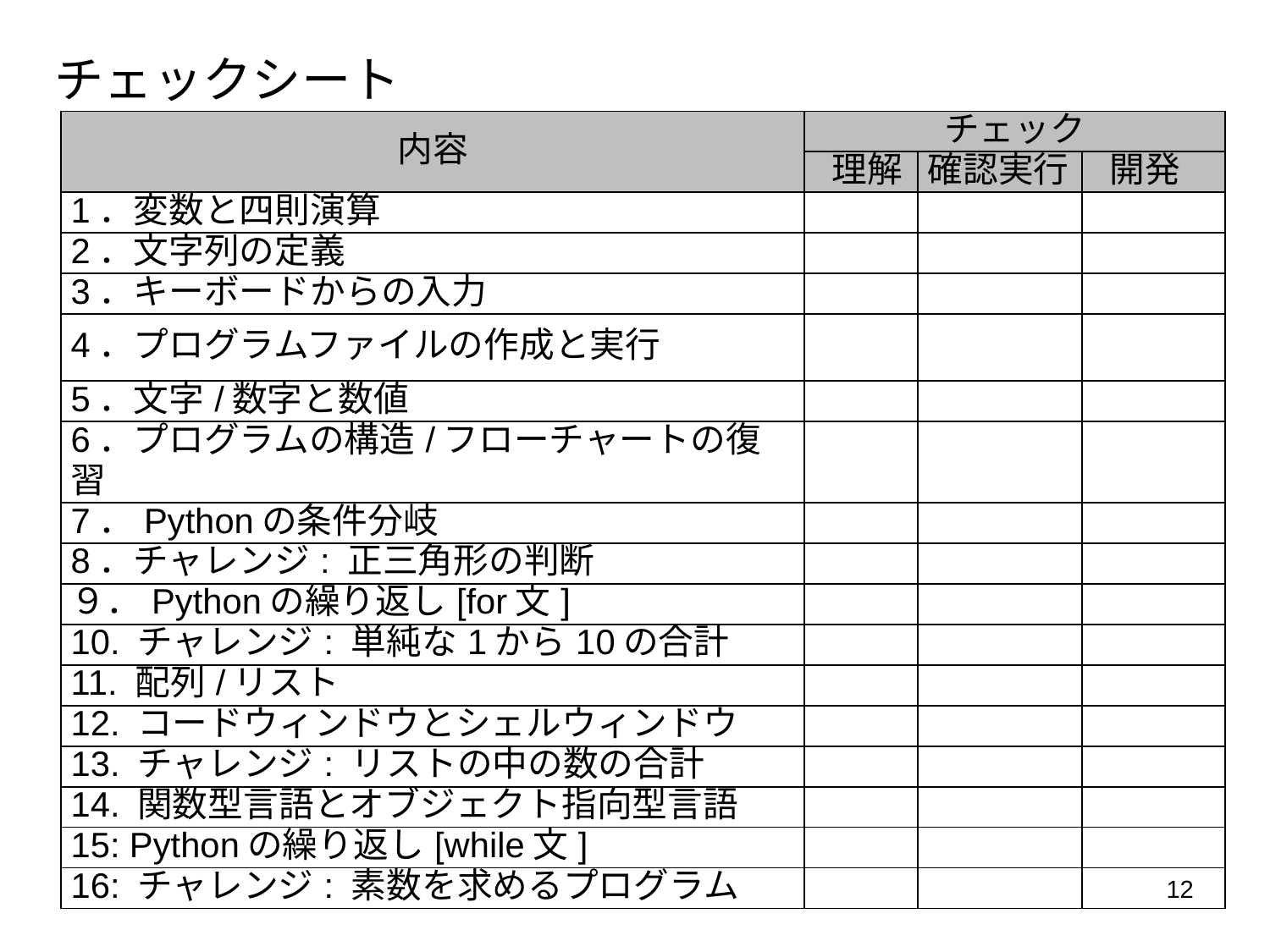

チェックシート
| 内容 | チェック |  |  |
| --- | --- | --- | --- |
|  | 理解 | 確認実行 | 開発 |
| 1．変数と四則演算 |  |  |  |
| 2．文字列の定義 |  |  |  |
| 3．キーボードからの入力 |  |  |  |
| 4．プログラムファイルの作成と実行 |  |  |  |
| 5．文字/数字と数値 |  |  |  |
| 6．プログラムの構造/フローチャートの復習 |  |  |  |
| 7．Pythonの条件分岐 |  |  |  |
| 8．チャレンジ: 正三角形の判断 |  |  |  |
| ９．Pythonの繰り返し[for文] |  |  |  |
| 10. チャレンジ: 単純な1から10の合計 |  |  |  |
| 11. 配列/リスト |  |  |  |
| 12. コードウィンドウとシェルウィンドウ |  |  |  |
| 13. チャレンジ: リストの中の数の合計 |  |  |  |
| 14. 関数型言語とオブジェクト指向型言語 |  |  |  |
| 15: Pythonの繰り返し[while文] |  |  |  |
| 16: チャレンジ: 素数を求めるプログラム |  |  |  |
12